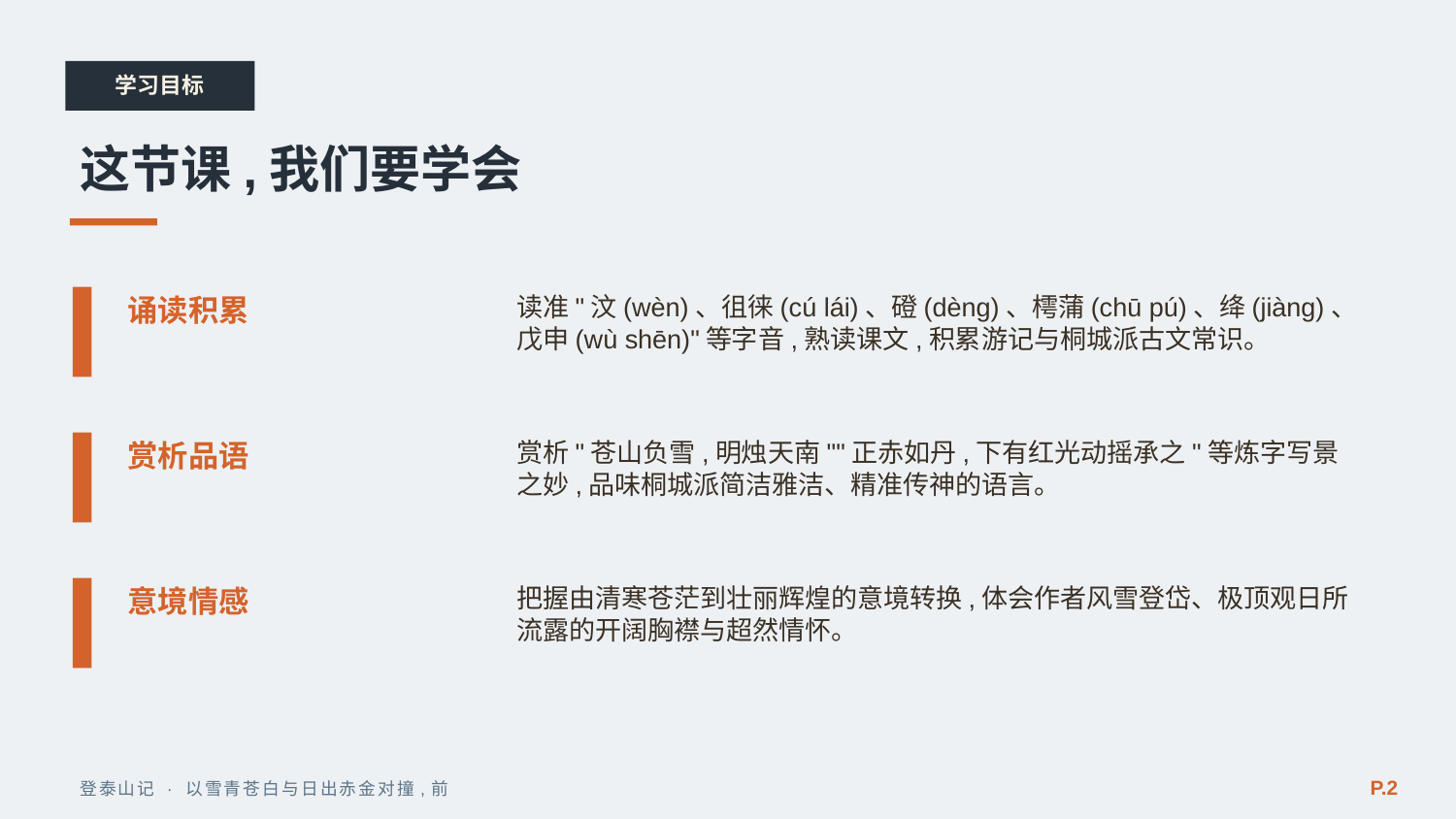

学习目标

这节课,我们要学会

诵读积累
读准"汶(wèn)、徂徕(cú lái)、磴(dèng)、樗蒲(chū pú)、绛(jiàng)、戊申(wù shēn)"等字音,熟读课文,积累游记与桐城派古文常识。

赏析品语
赏析"苍山负雪,明烛天南""正赤如丹,下有红光动摇承之"等炼字写景之妙,品味桐城派简洁雅洁、精准传神的语言。

意境情感
把握由清寒苍茫到壮丽辉煌的意境转换,体会作者风雪登岱、极顶观日所流露的开阔胸襟与超然情怀。

P.2
登泰山记 · 以雪青苍白与日出赤金对撞,前